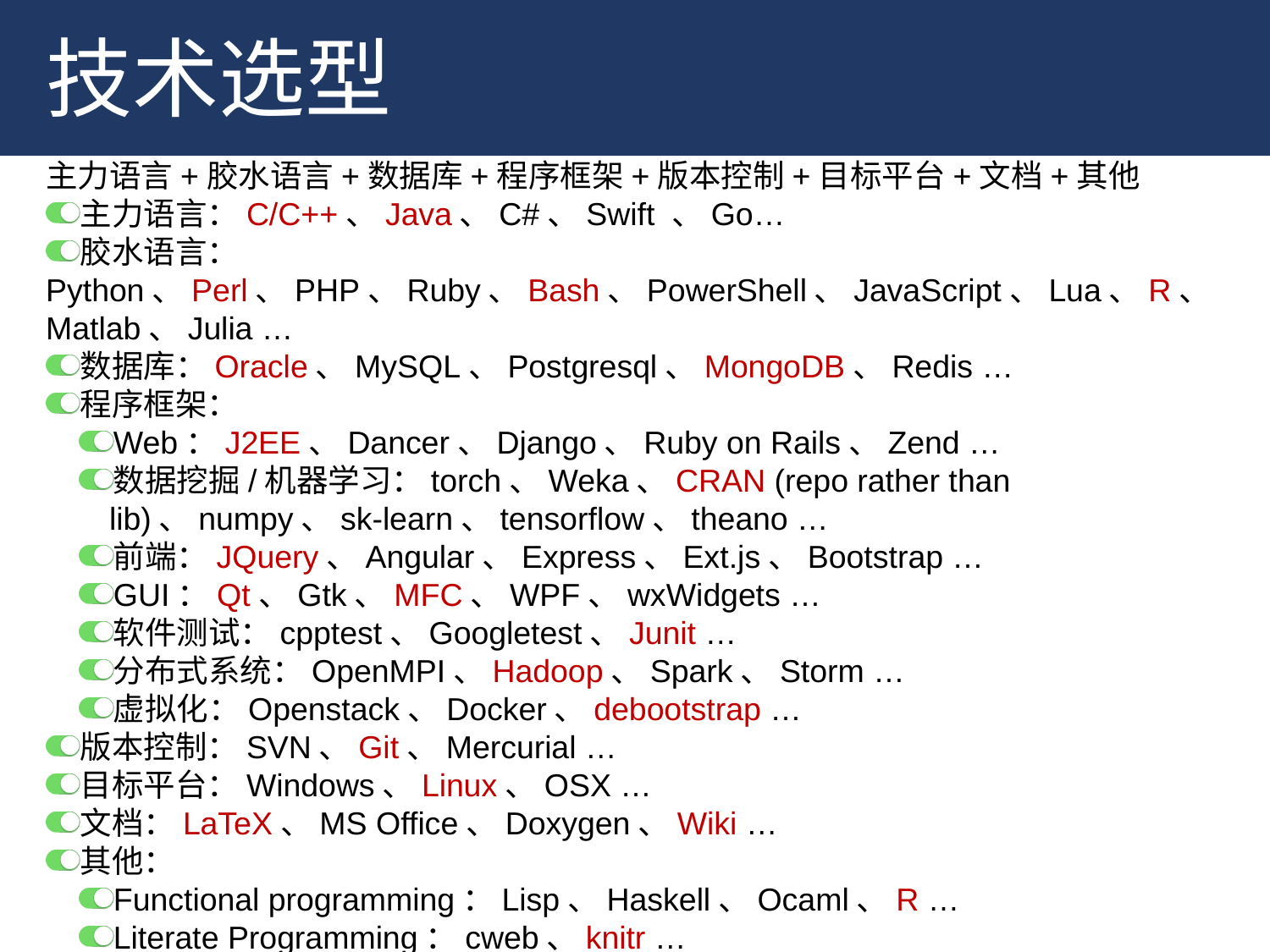

技术选型
主力语言+胶水语言+数据库+程序框架+版本控制+目标平台+文档+其他
主力语言：C/C++、Java、C#、Swift 、Go…
胶水语言：Python、Perl、PHP、Ruby、Bash、PowerShell、JavaScript、Lua、R、Matlab、Julia …
数据库：Oracle、MySQL、Postgresql、MongoDB、Redis …
程序框架：
Web：J2EE、Dancer、Django、Ruby on Rails、Zend …
数据挖掘/机器学习：torch、Weka、CRAN (repo rather than lib)、numpy、sk-learn、tensorflow、theano …
前端：JQuery、Angular、Express、Ext.js、Bootstrap …
GUI：Qt、Gtk、MFC、WPF、wxWidgets …
软件测试：cpptest、Googletest、Junit …
分布式系统：OpenMPI、Hadoop、Spark、Storm …
虚拟化：Openstack、Docker、debootstrap …
版本控制：SVN、Git、Mercurial …
目标平台：Windows、Linux、OSX …
文档：LaTeX、MS Office、Doxygen、Wiki …
其他：
Functional programming：Lisp、Haskell、Ocaml、R …
Literate Programming：cweb、knitr …
Editor/IDE：vim、emacs、sublime、atom …